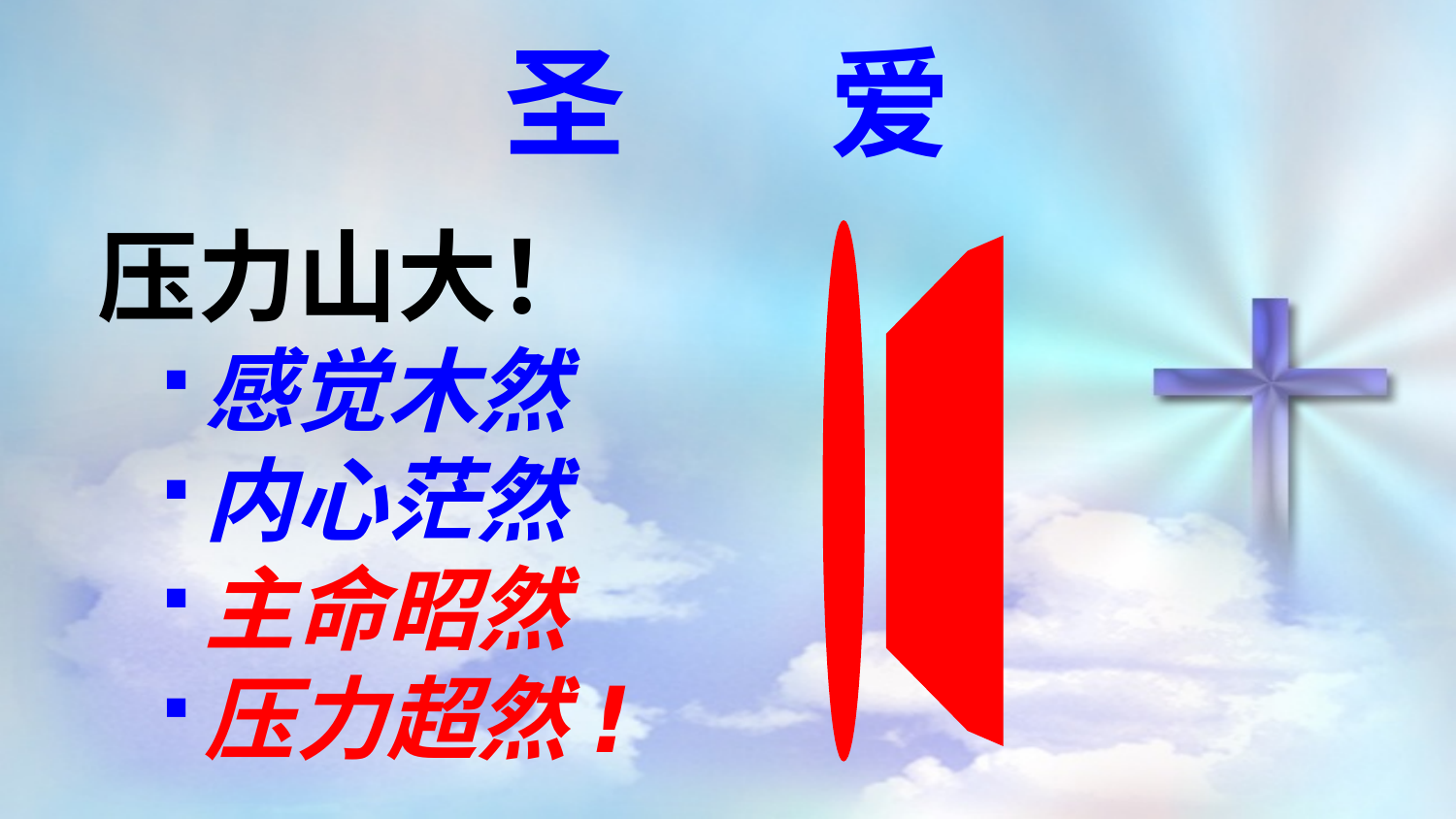

圣   爱
压力山大！
感觉木然
内心茫然
主命昭然
压力超然!
！